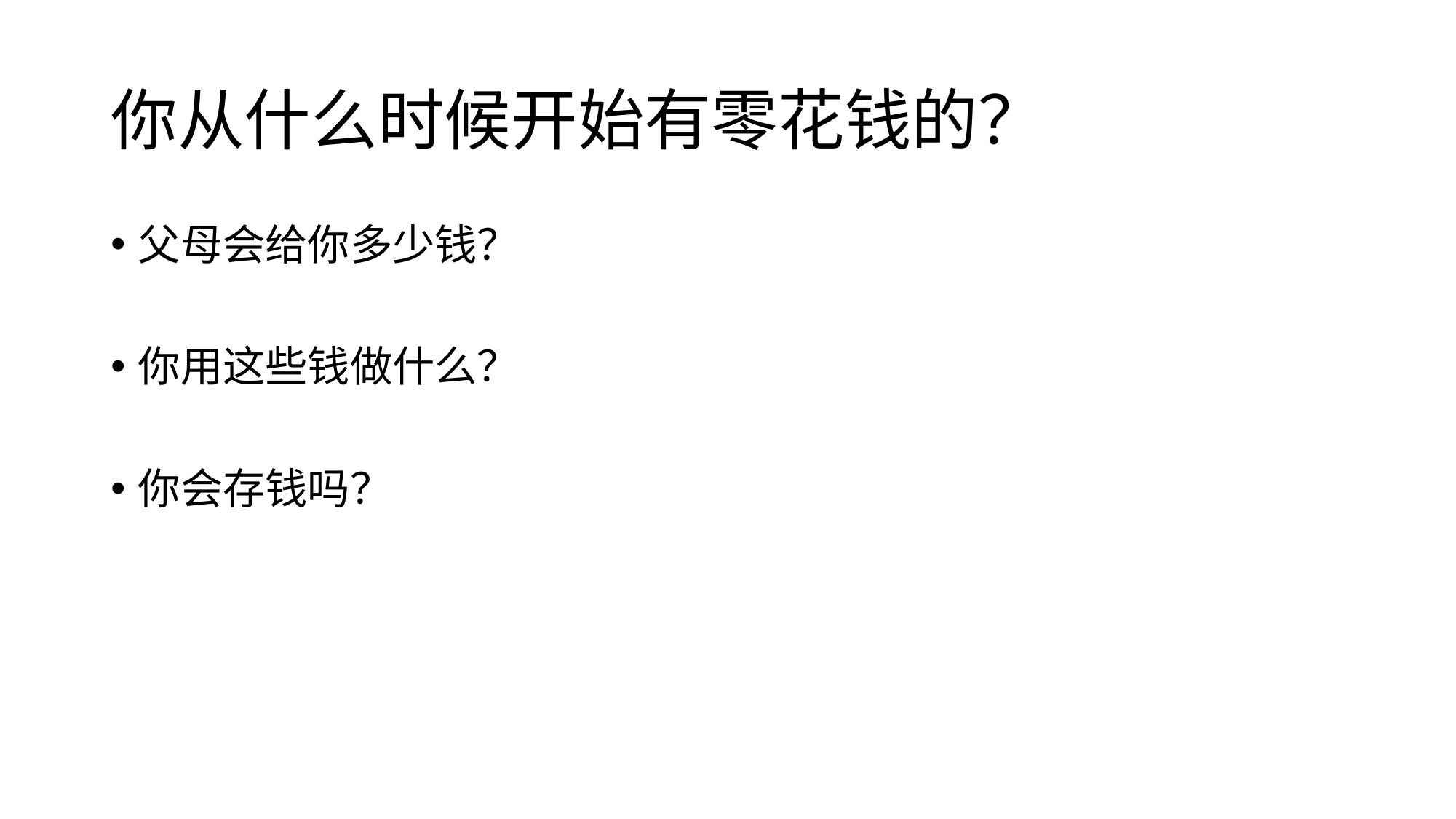

# 你从什么时候开始有零花钱的？
父母会给你多少钱？

你用这些钱做什么？

你会存钱吗？